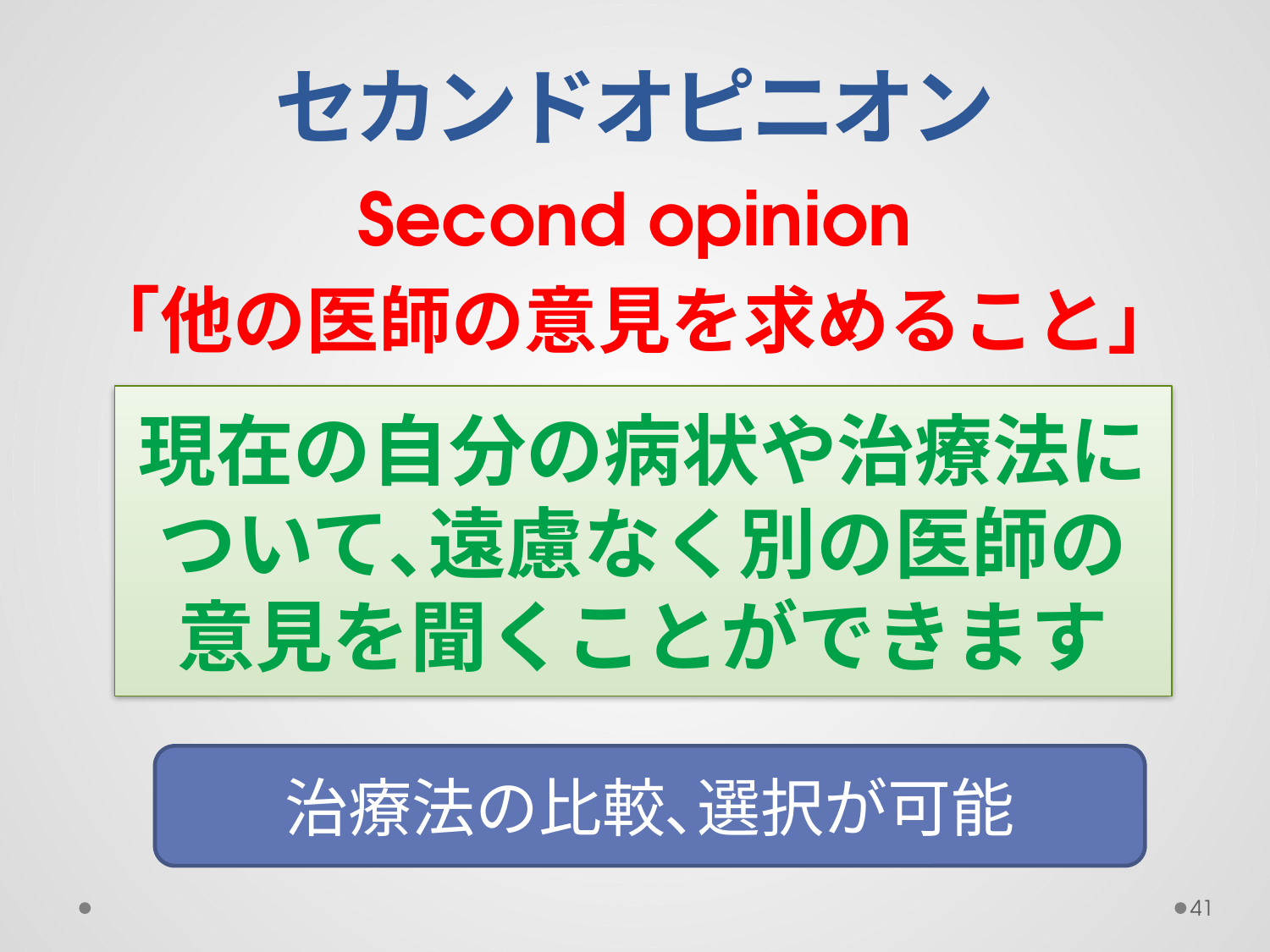

# セカンドオピニオン
Second opinion
「他の医師の意見を求めること」
現在の自分の病状や治療法について､遠慮なく別の医師の意見を聞くことができます
治療法の比較､選択が可能
41